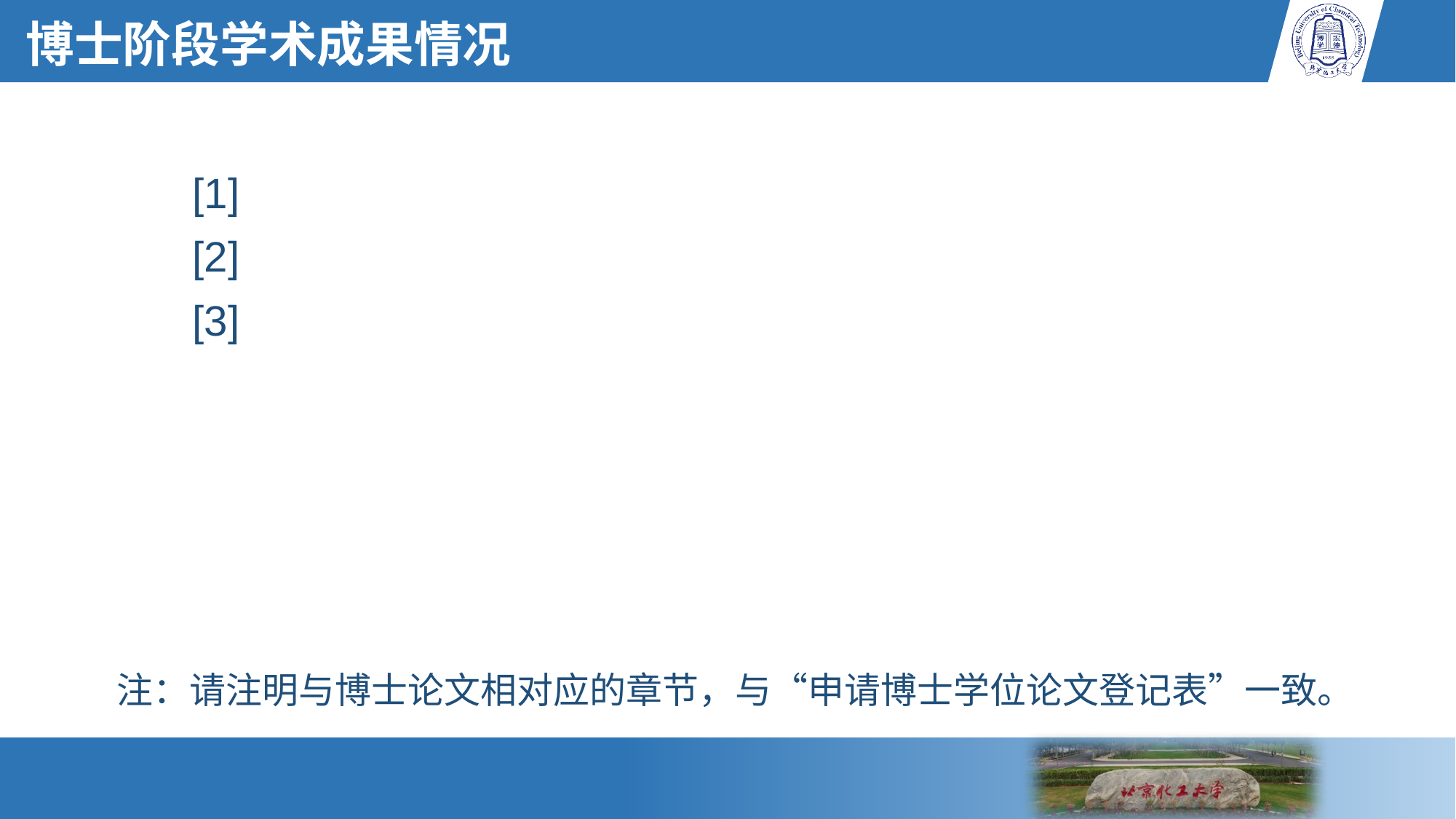

博士阶段学术成果情况
[1]
[2]
[3]
注：请注明与博士论文相对应的章节，与“申请博士学位论文登记表”一致。